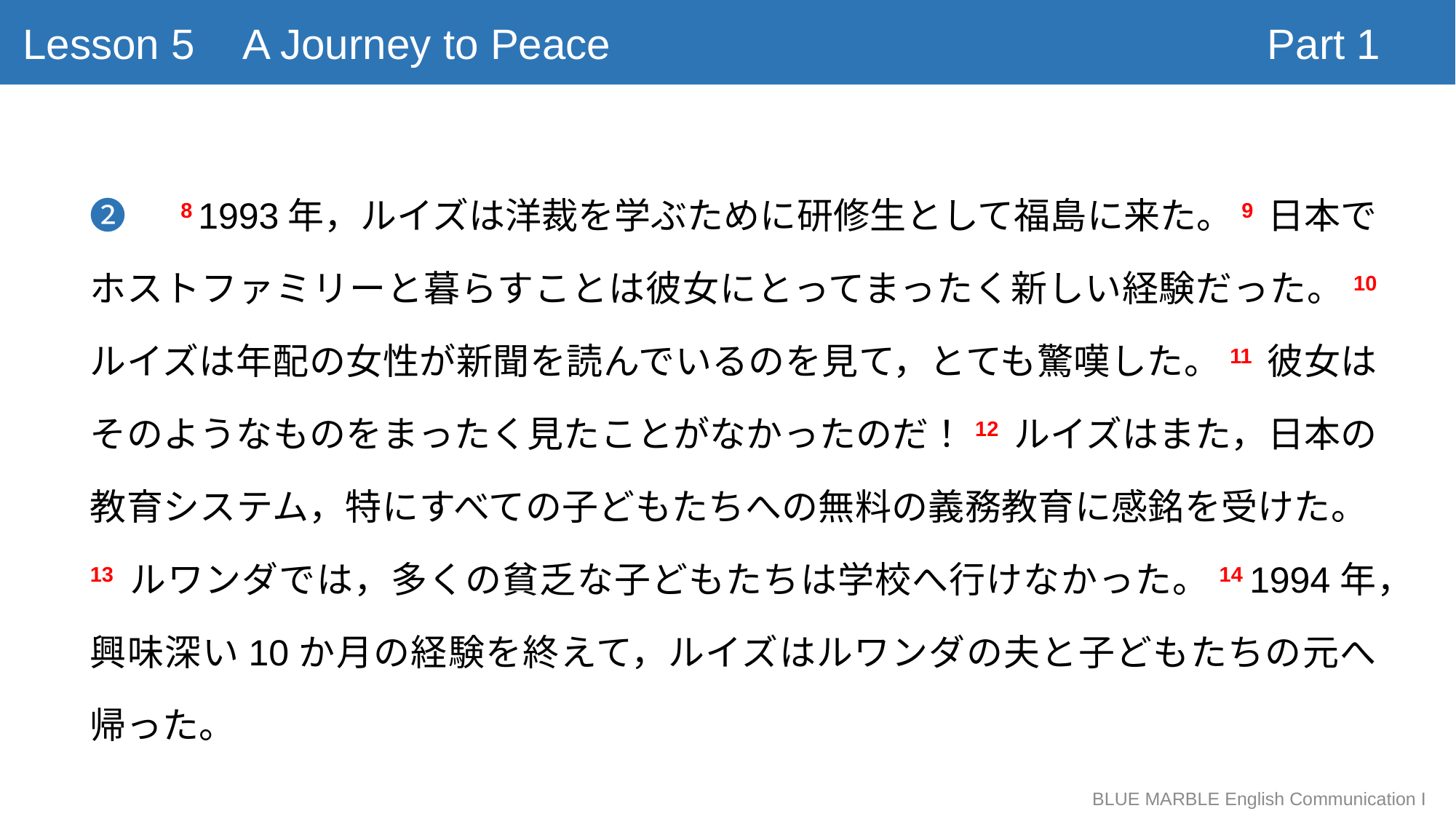

Lesson 5    A Journey to Peace　　　　　　　　　　　　　　　Part 1
❷　8 1993年，ルイズは洋裁を学ぶために研修生として福島に来た。9 日本でホストファミリーと暮らすことは彼女にとってまったく新しい経験だった。10 ルイズは年配の女性が新聞を読んでいるのを見て，とても驚嘆した。11 彼女はそのようなものをまったく見たことがなかったのだ！12 ルイズはまた，日本の教育システム，特にすべての子どもたちへの無料の義務教育に感銘を受けた。13 ルワンダでは，多くの貧乏な子どもたちは学校へ行けなかった。14 1994年，興味深い10か月の経験を終えて，ルイズはルワンダの夫と子どもたちの元へ帰った。
BLUE MARBLE English Communication I